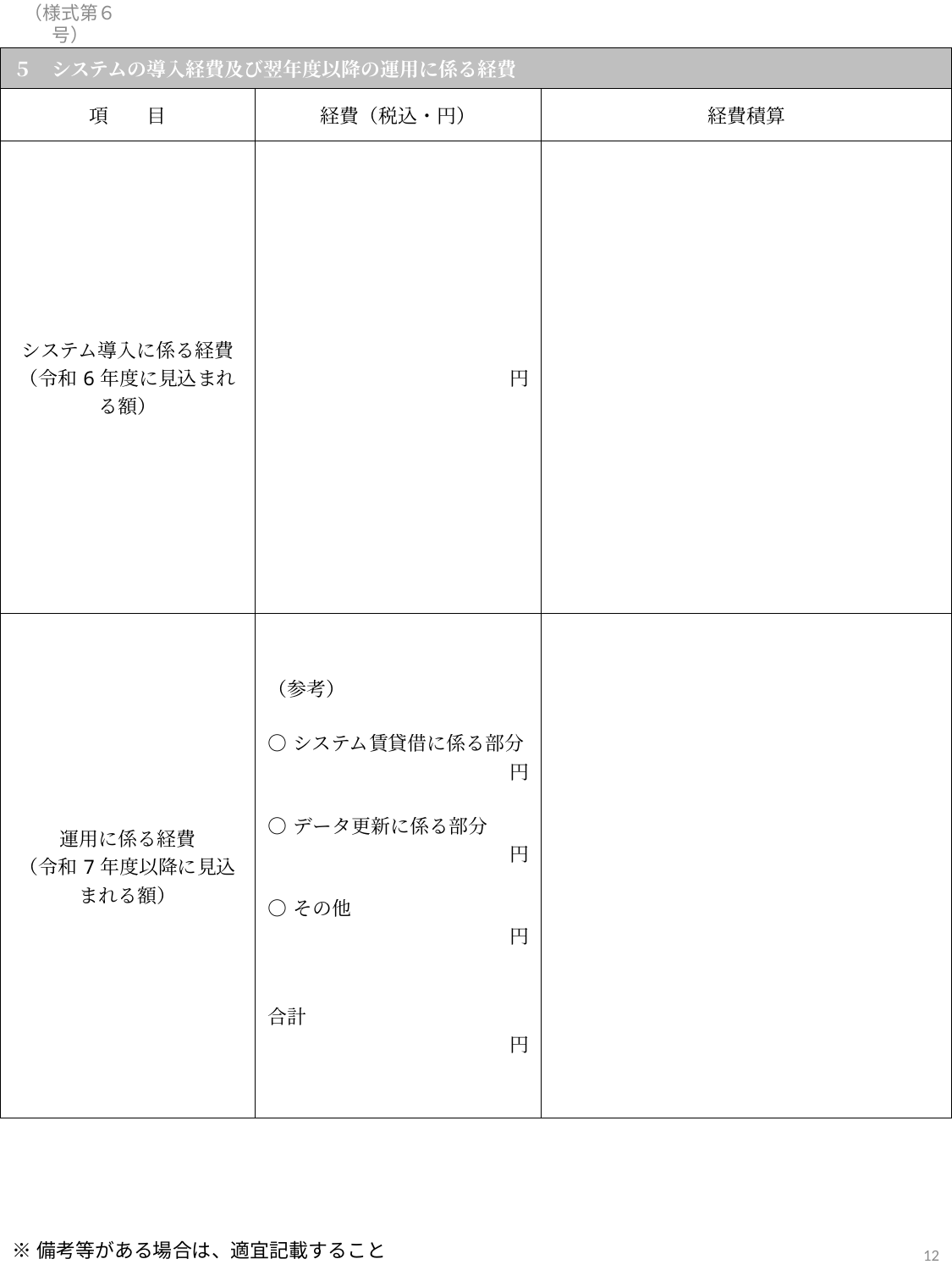

（様式第６号）
| ５　システムの導入経費及び翌年度以降の運用に係る経費 |  |  |
| --- | --- | --- |
| 項　　目 | 経費（税込・円） | 経費積算 |
| システム導入に係る経費 （令和6年度に見込まれる額） | 円 |  |
| 運用に係る経費 （令和7年度以降に見込まれる額） | （参考） ○システム賃貸借に係る部分 円 ○データ更新に係る部分 円 ○その他 円 合計 円 |  |
※備考等がある場合は、適宜記載すること
12